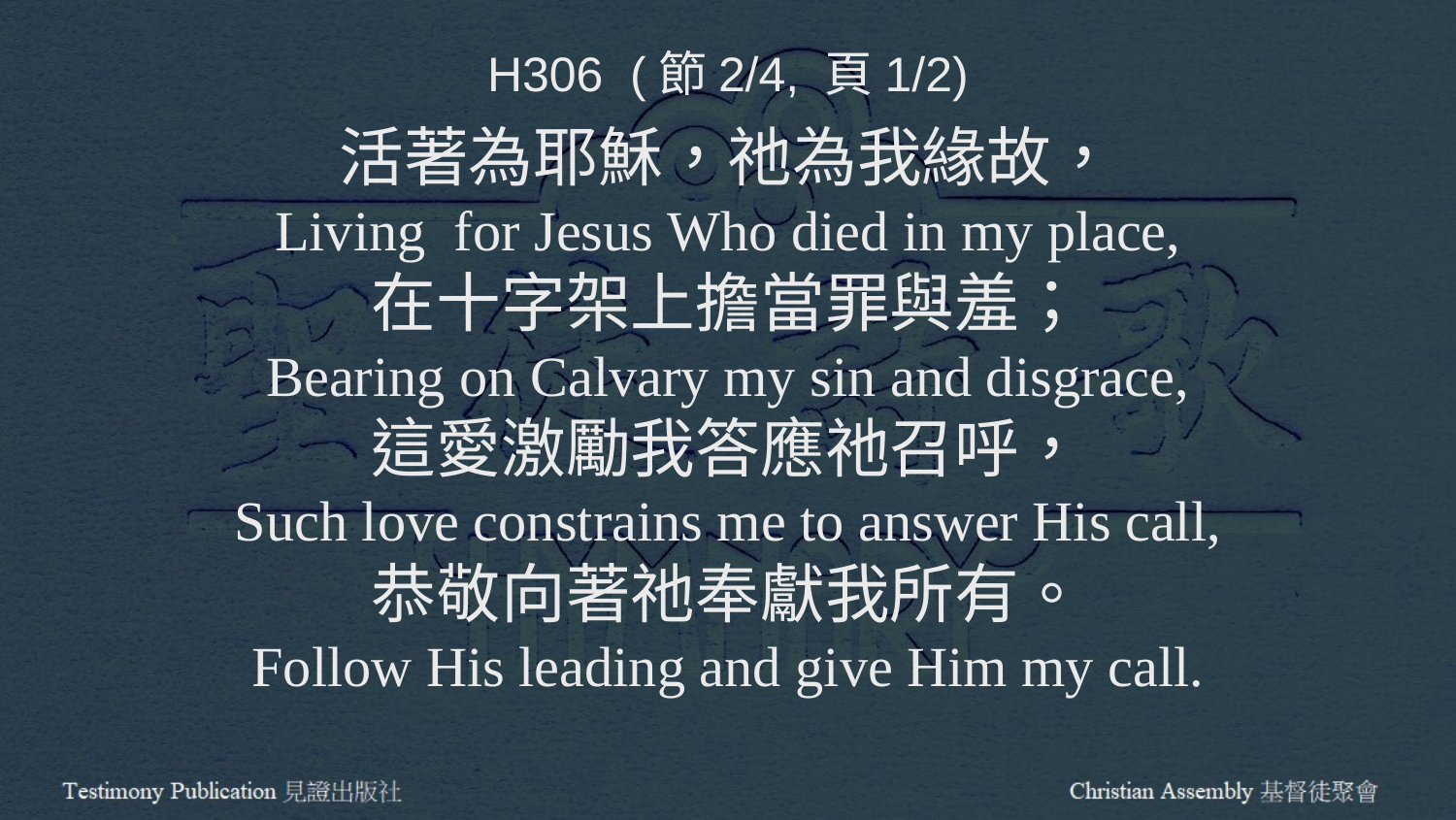

H306  (節2/4, 頁1/2)
活著為耶穌，祂為我緣故，
Living  for Jesus Who died in my place,
在十字架上擔當罪與羞；
Bearing on Calvary my sin and disgrace,
這愛激勵我答應祂召呼，
Such love constrains me to answer His call,
恭敬向著祂奉獻我所有。
Follow His leading and give Him my call.